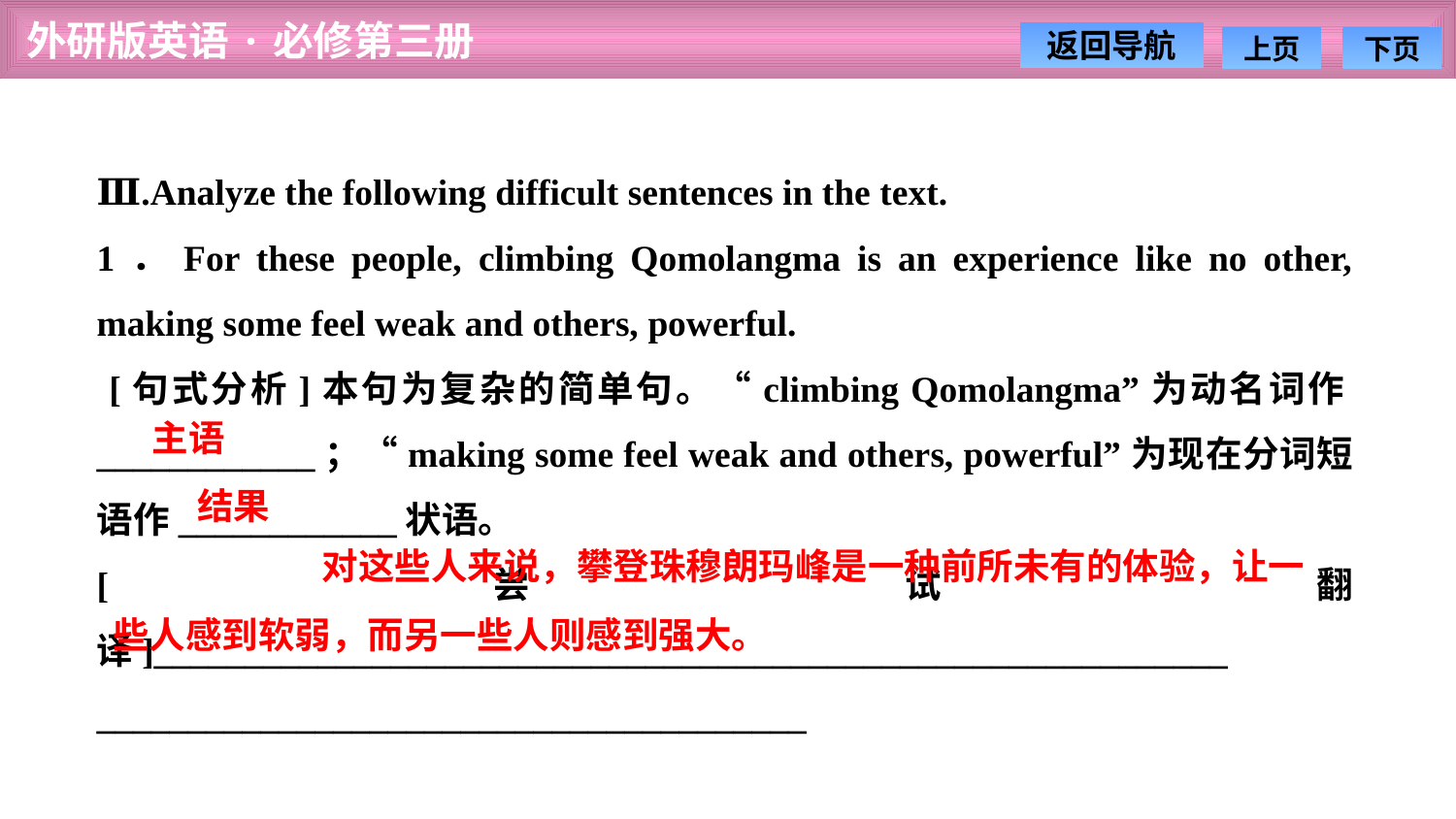

Ⅲ.Analyze the following difficult sentences in the text.
1．For these people, climbing Qomolangma is an experience like no other, making some feel weak and others, powerful.
 [句式分析]本句为复杂的简单句。“climbing Qomolangma”为动名词作____________；“making some feel weak and others, powerful”为现在分词短语作____________状语。
[尝试翻译]___________________________________________________________
_______________________________________
主语
结果
对这些人来说，攀登珠穆朗玛峰是一种前所未有的体验，让一
些人感到软弱，而另一些人则感到强大。